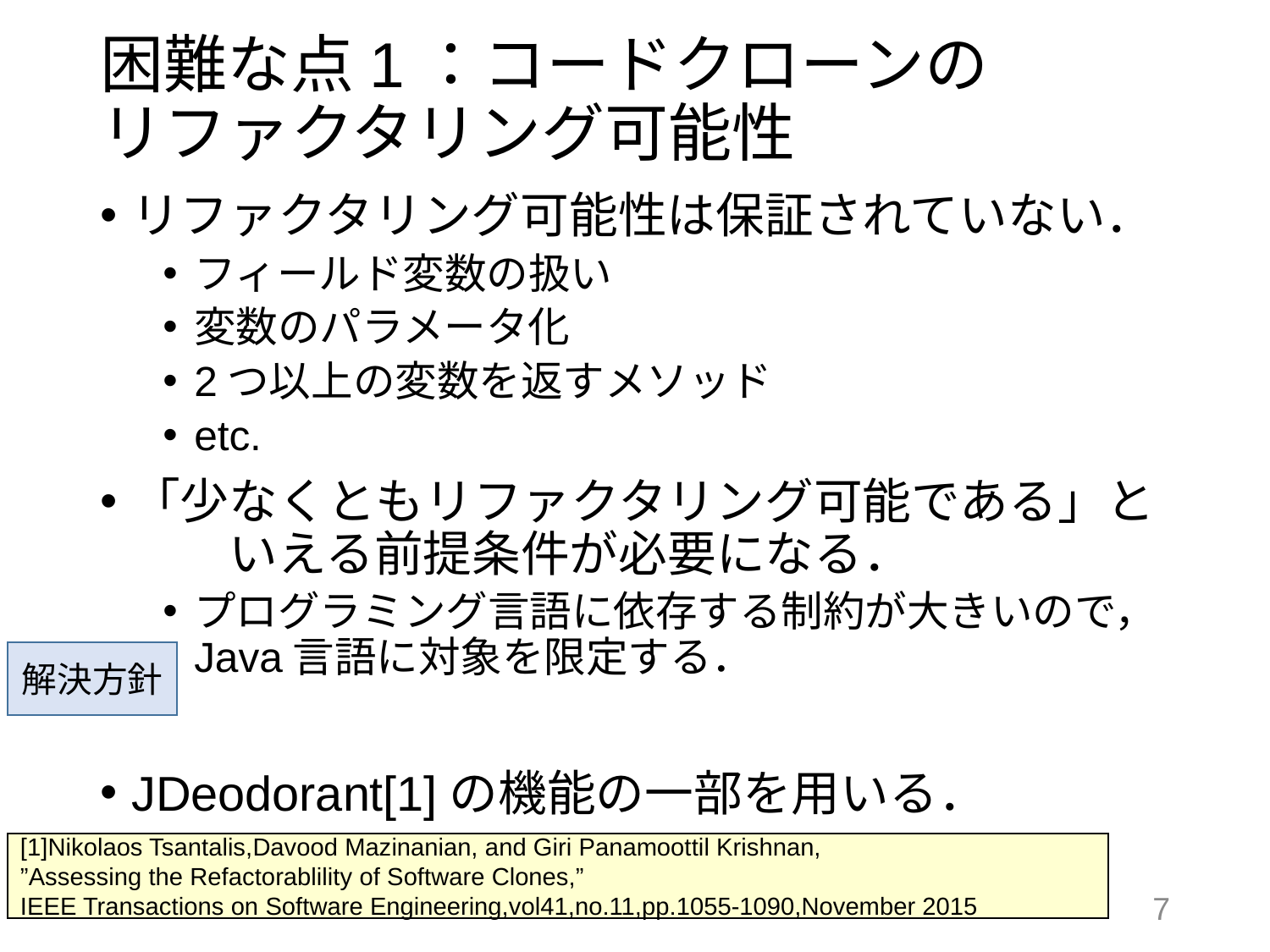

# 困難な点1：コードクローンの リファクタリング可能性
リファクタリング可能性は保証されていない．
フィールド変数の扱い
変数のパラメータ化
2つ以上の変数を返すメソッド
etc.
「少なくともリファクタリング可能である」と　　いえる前提条件が必要になる．
プログラミング言語に依存する制約が大きいので，Java言語に対象を限定する．

JDeodorant[1]の機能の一部を用いる．

解決方針
[1]Nikolaos Tsantalis,Davood Mazinanian, and Giri Panamoottil Krishnan,
”Assessing the Refactorablility of Software Clones,”
IEEE Transactions on Software Engineering,vol41,no.11,pp.1055-1090,November 2015
7